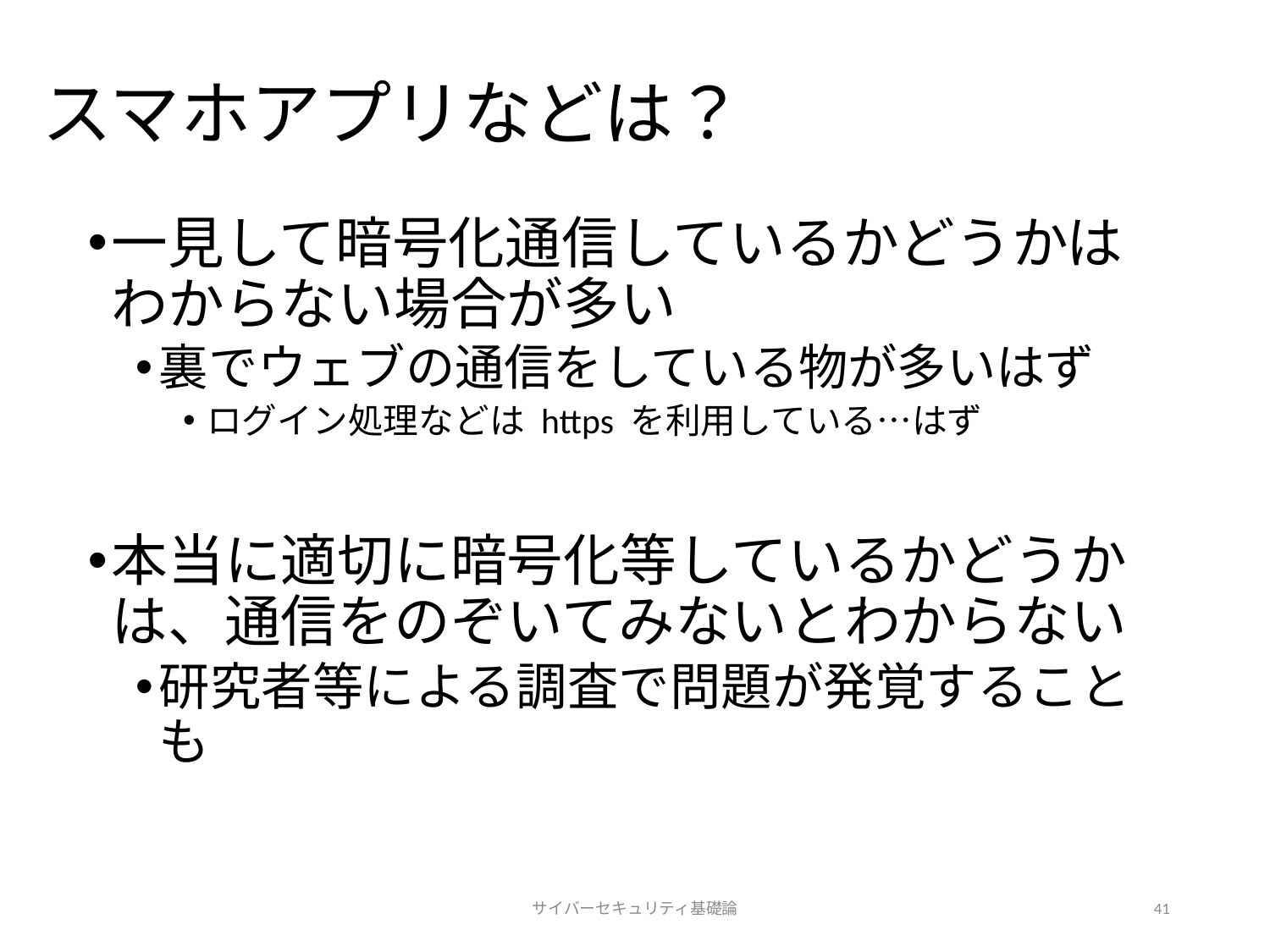

# スマホアプリなどは？
一見して暗号化通信しているかどうかはわからない場合が多い
裏でウェブの通信をしている物が多いはず
ログイン処理などは https を利用している…はず

本当に適切に暗号化等しているかどうかは、通信をのぞいてみないとわからない
研究者等による調査で問題が発覚することも
サイバーセキュリティ基礎論
41